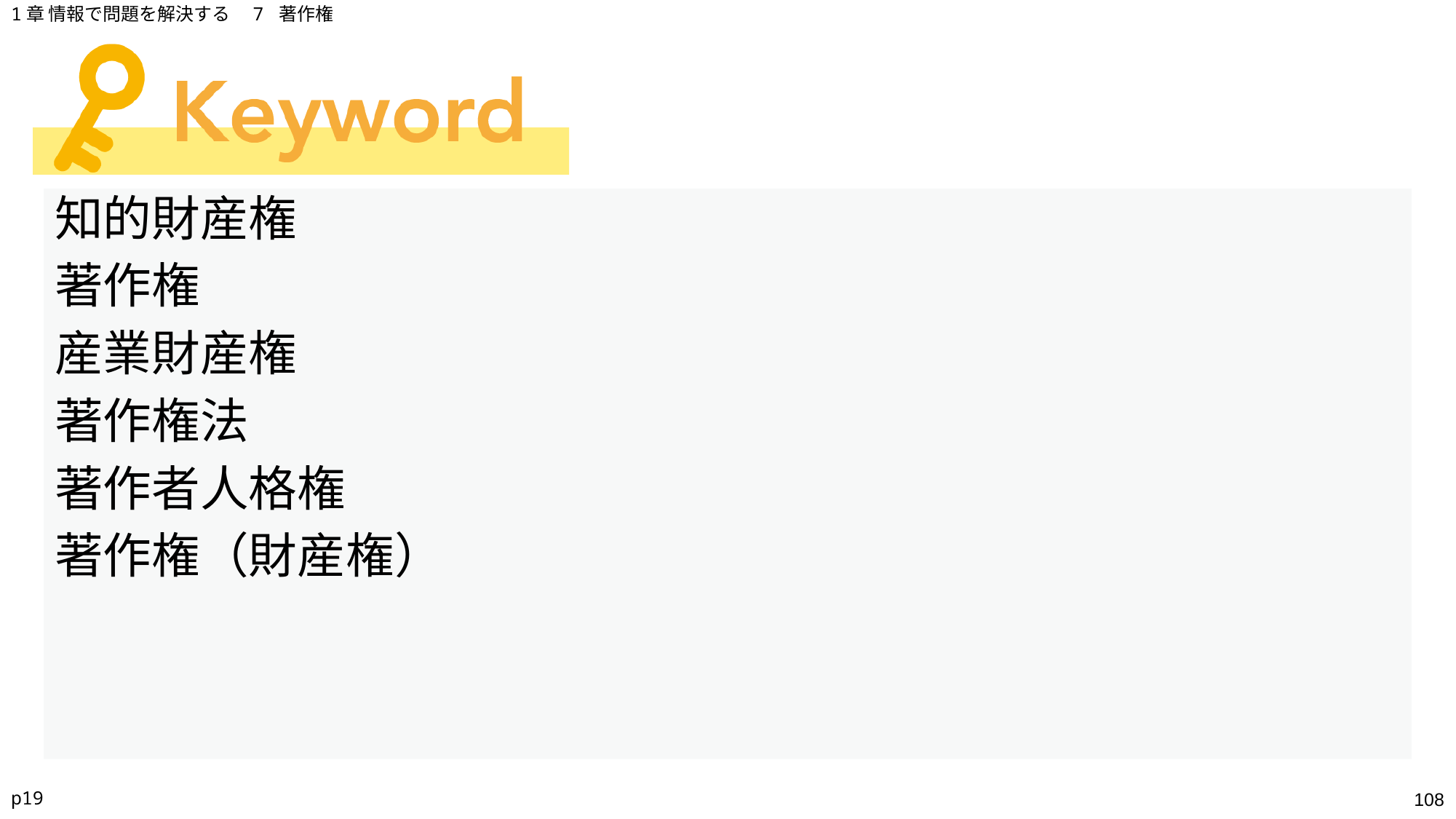

1章 情報で問題を解決する　7 著作権

知的財産権
著作権
産業財産権
著作権法
著作者人格権
著作権（財産権）

p19
108